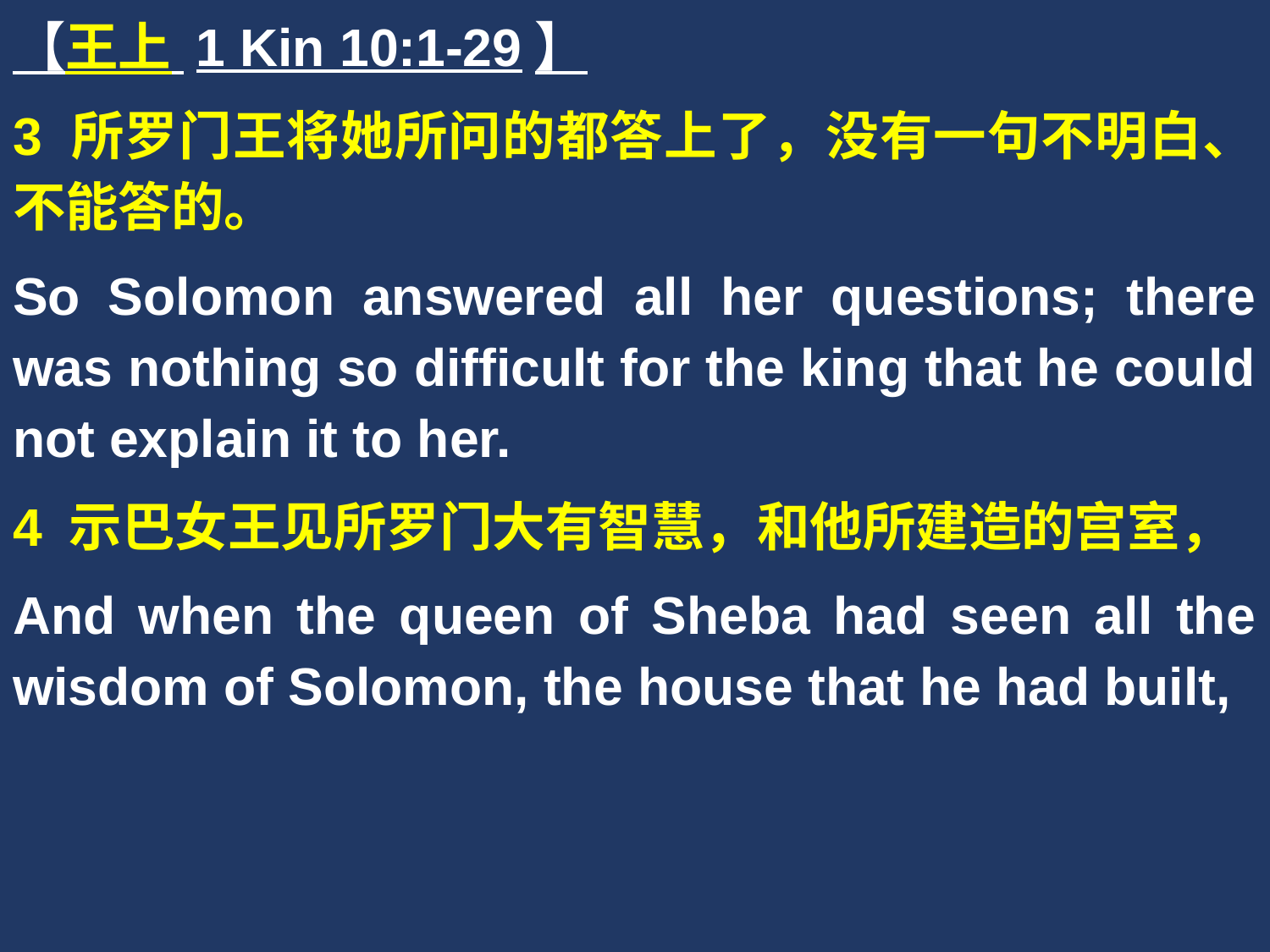

【王上 1 Kin 10:1-29】
3 所罗门王将她所问的都答上了，没有一句不明白、不能答的。
So Solomon answered all her questions; there was nothing so difficult for the king that he could not explain it to her.
4 示巴女王见所罗门大有智慧，和他所建造的宫室，
And when the queen of Sheba had seen all the wisdom of Solomon, the house that he had built,